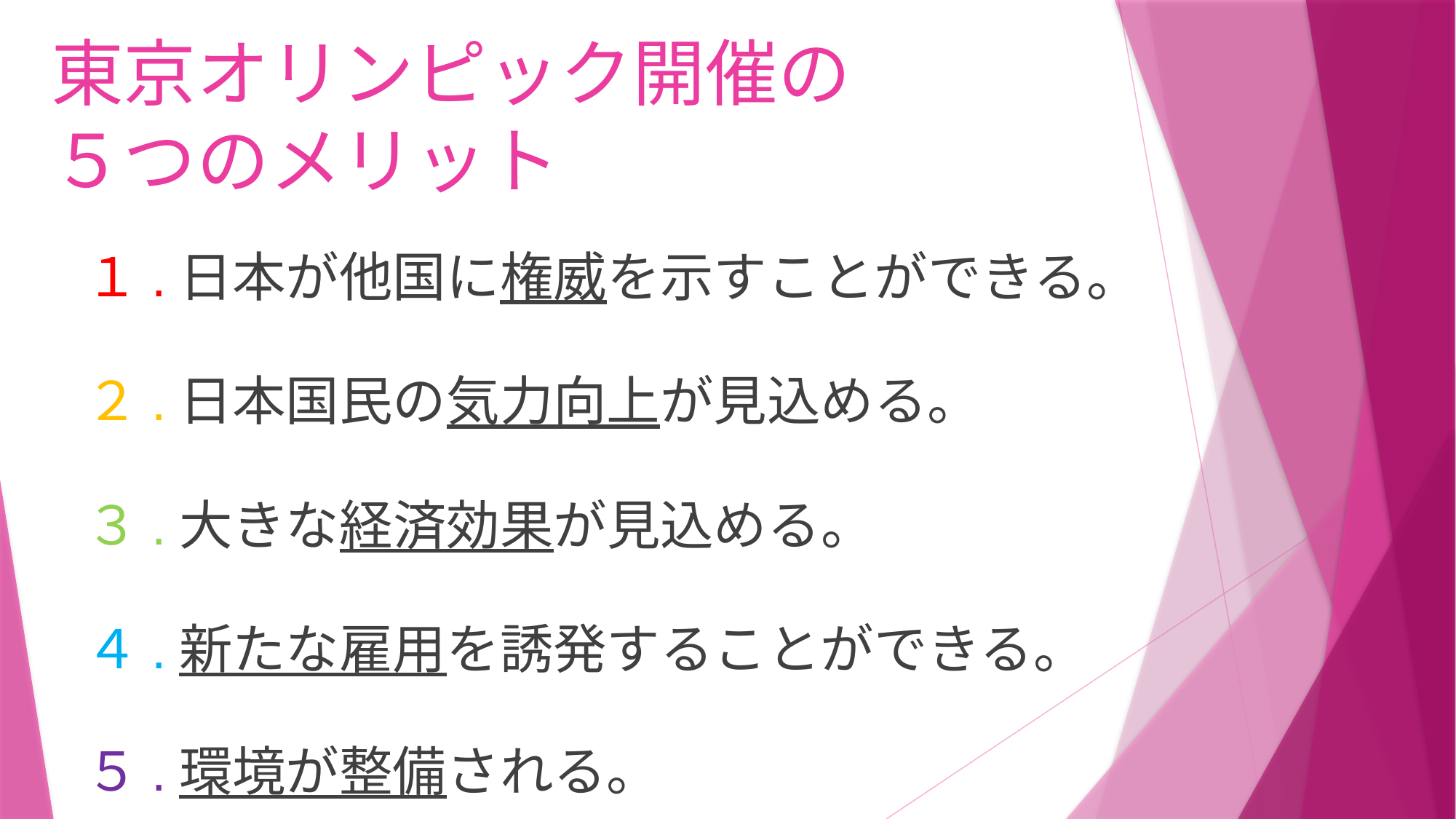

# 東京オリンピック開催の ５つのメリット
１.日本が他国に権威を示すことができる。

２.日本国民の気力向上が見込める。

３.大きな経済効果が見込める。

４.新たな雇用を誘発することができる。

５.環境が整備される。